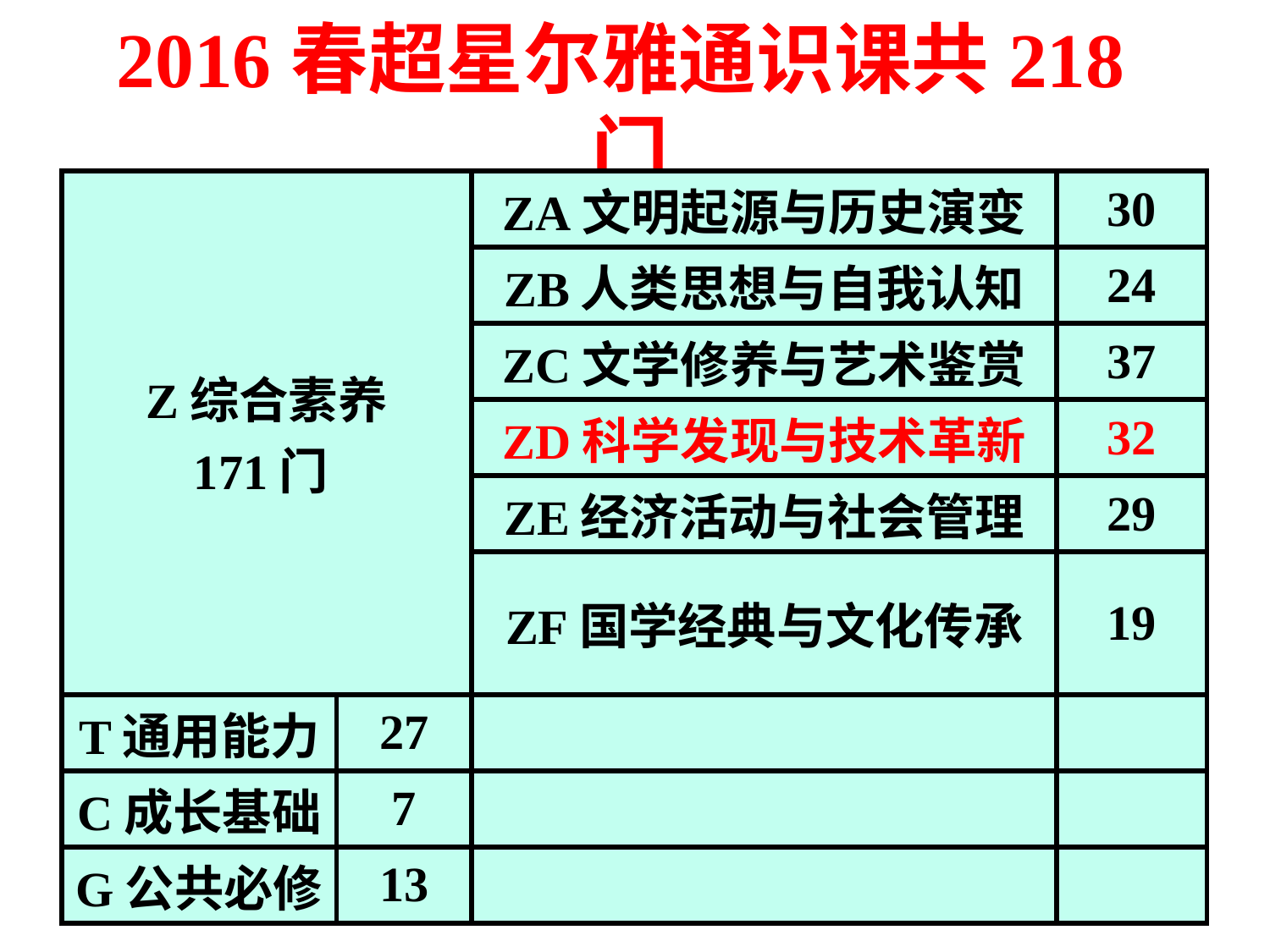

# 2016春超星尔雅通识课共218门
| Z综合素养 171门 |  | ZA文明起源与历史演变 | 30 |
| --- | --- | --- | --- |
|  |  | ZB人类思想与自我认知 | 24 |
|  |  | ZC文学修养与艺术鉴赏 | 37 |
|  |  | ZD科学发现与技术革新 | 32 |
|  |  | ZE经济活动与社会管理 | 29 |
|  |  | ZF国学经典与文化传承 | 19 |
| T通用能力 | 27 |  |  |
| C成长基础 | 7 |  |  |
| G公共必修 | 13 |  |  |